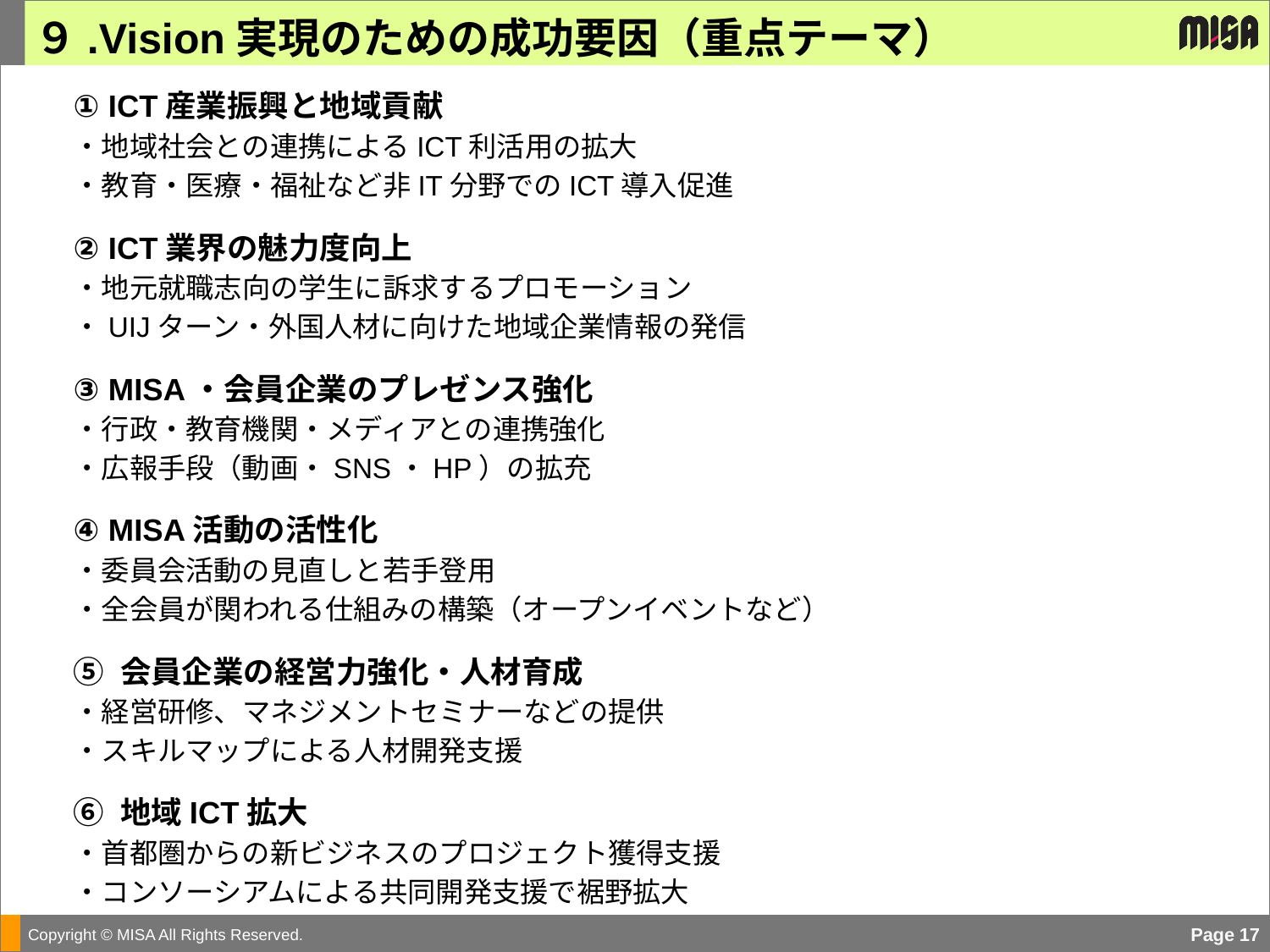

９.Vision実現のための成功要因（重点テーマ）
① ICT産業振興と地域貢献
・地域社会との連携によるICT利活用の拡大
・教育・医療・福祉など非IT分野でのICT導入促進
② ICT業界の魅力度向上
・地元就職志向の学生に訴求するプロモーション
・UIJターン・外国人材に向けた地域企業情報の発信
③ MISA・会員企業のプレゼンス強化
・行政・教育機関・メディアとの連携強化
・広報手段（動画・SNS・HP）の拡充
④ MISA活動の活性化
・委員会活動の見直しと若手登用
・全会員が関われる仕組みの構築（オープンイベントなど）
⑤ 会員企業の経営力強化・人材育成
・経営研修、マネジメントセミナーなどの提供
・スキルマップによる人材開発支援
⑥ 地域ICT拡大
・首都圏からの新ビジネスのプロジェクト獲得支援
・コンソーシアムによる共同開発支援で裾野拡大